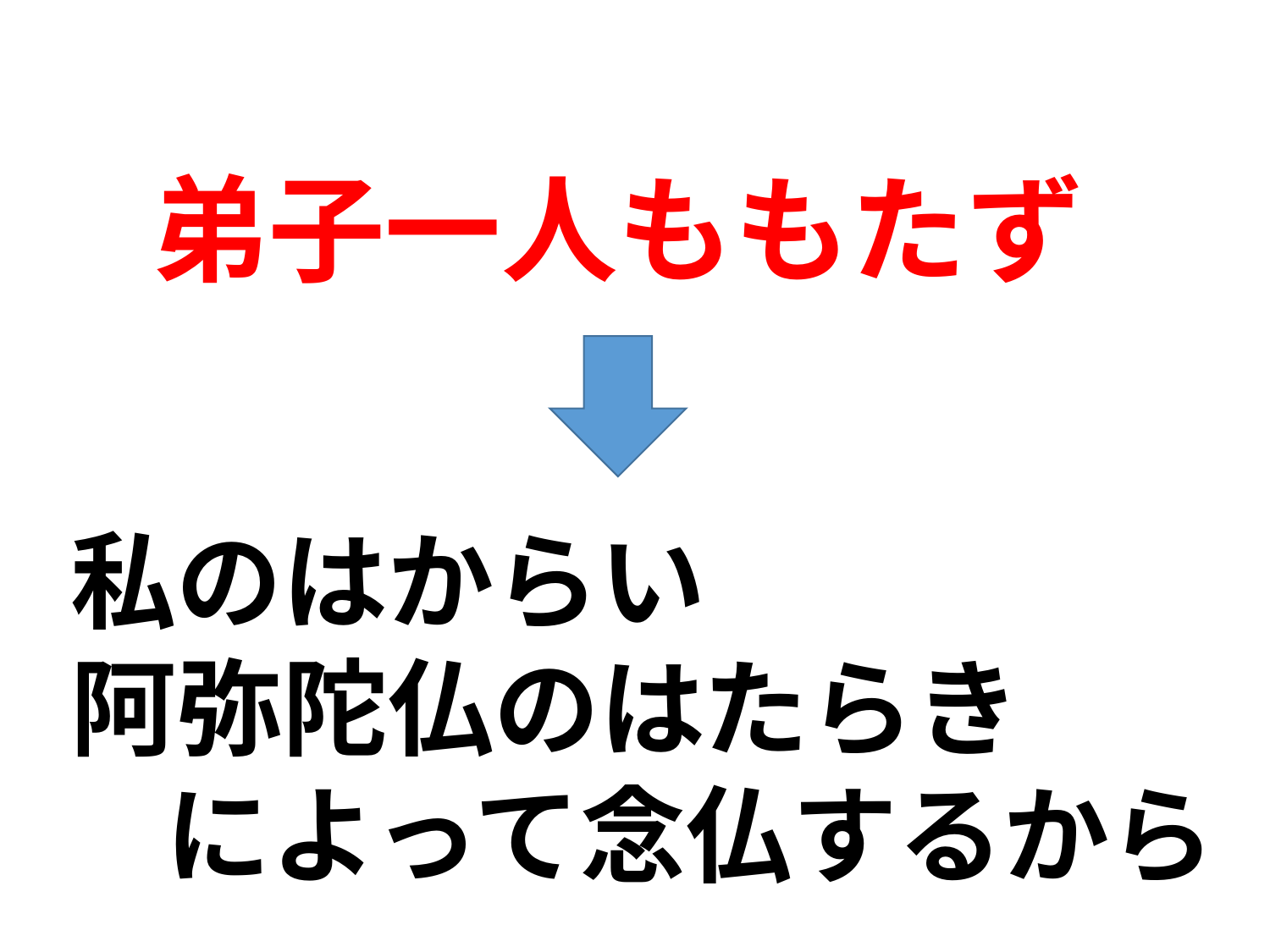

弟子一人ももたず

 私のはからい
 阿弥陀仏のはたらき
によって念仏するから